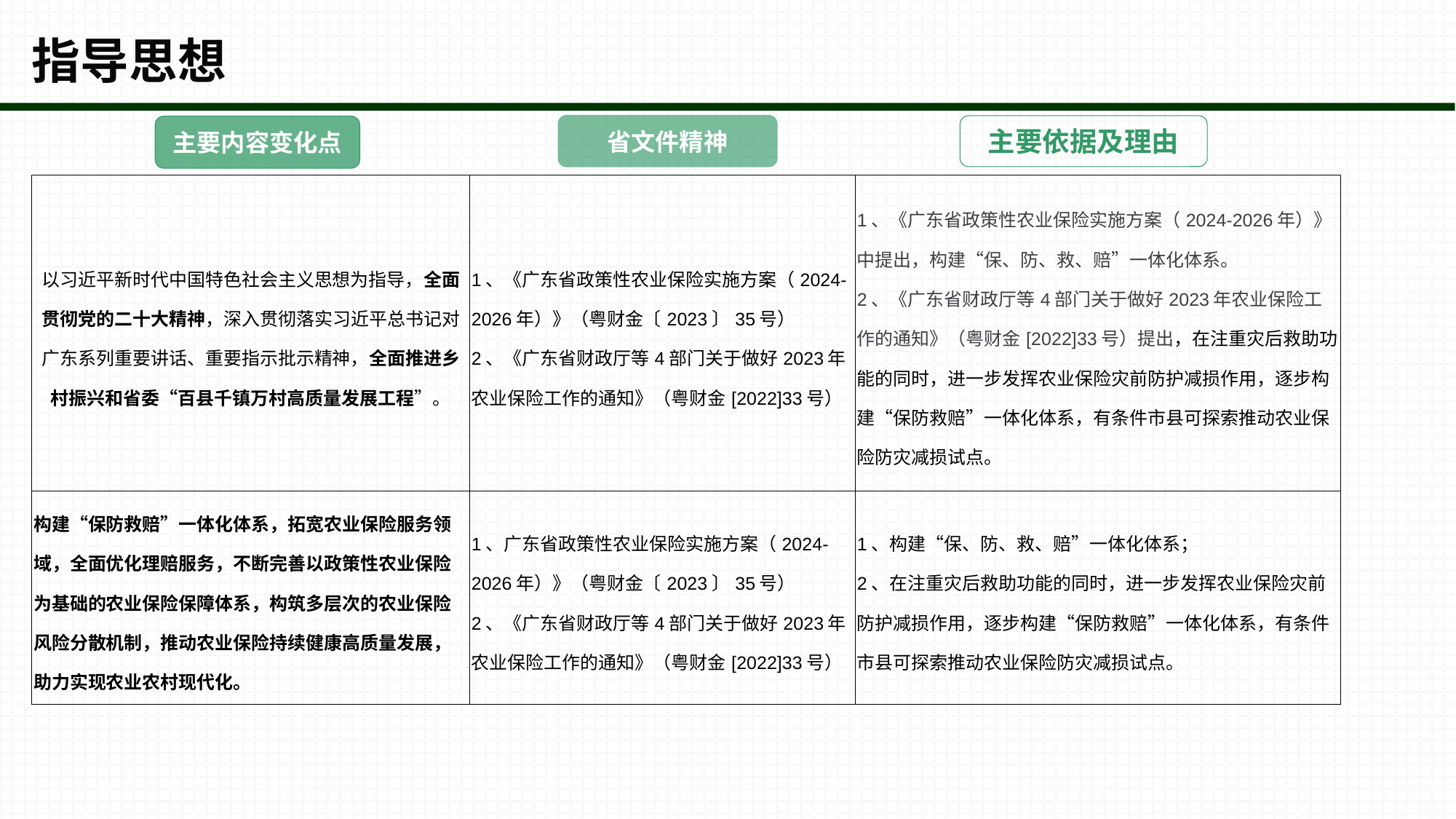

# 指导思想

省文件精神
主要依据及理由
主要内容变化点
| 以习近平新时代中国特色社会主义思想为指导，全面贯彻党的二十大精神，深入贯彻落实习近平总书记对广东系列重要讲话、重要指示批示精神，全面推进乡村振兴和省委“百县千镇万村高质量发展工程”。 | 1、《广东省政策性农业保险实施方案（2024-2026年）》（粤财金〔2023〕35号） 2、《广东省财政厅等4部门关于做好2023年农业保险工作的通知》（粤财金[2022]33号） | 1、《广东省政策性农业保险实施方案（2024-2026年）》中提出，构建“保、防、救、赔”一体化体系。 2、《广东省财政厅等4部门关于做好2023年农业保险工作的通知》（粤财金[2022]33号）提出，在注重灾后救助功能的同时，进一步发挥农业保险灾前防护减损作用，逐步构建“保防救赔”一体化体系，有条件市县可探索推动农业保险防灾减损试点。 |
| --- | --- | --- |
| 构建“保防救赔”一体化体系，拓宽农业保险服务领域，全面优化理赔服务，不断完善以政策性农业保险为基础的农业保险保障体系，构筑多层次的农业保险风险分散机制，推动农业保险持续健康高质量发展，助力实现农业农村现代化。 | 1、广东省政策性农业保险实施方案（2024-2026年）》（粤财金〔2023〕35号） 2、《广东省财政厅等4部门关于做好2023年农业保险工作的通知》（粤财金[2022]33号） | 1、构建“保、防、救、赔”一体化体系； 2、在注重灾后救助功能的同时，进一步发挥农业保险灾前防护减损作用，逐步构建“保防救赔”一体化体系，有条件市县可探索推动农业保险防灾减损试点。 |